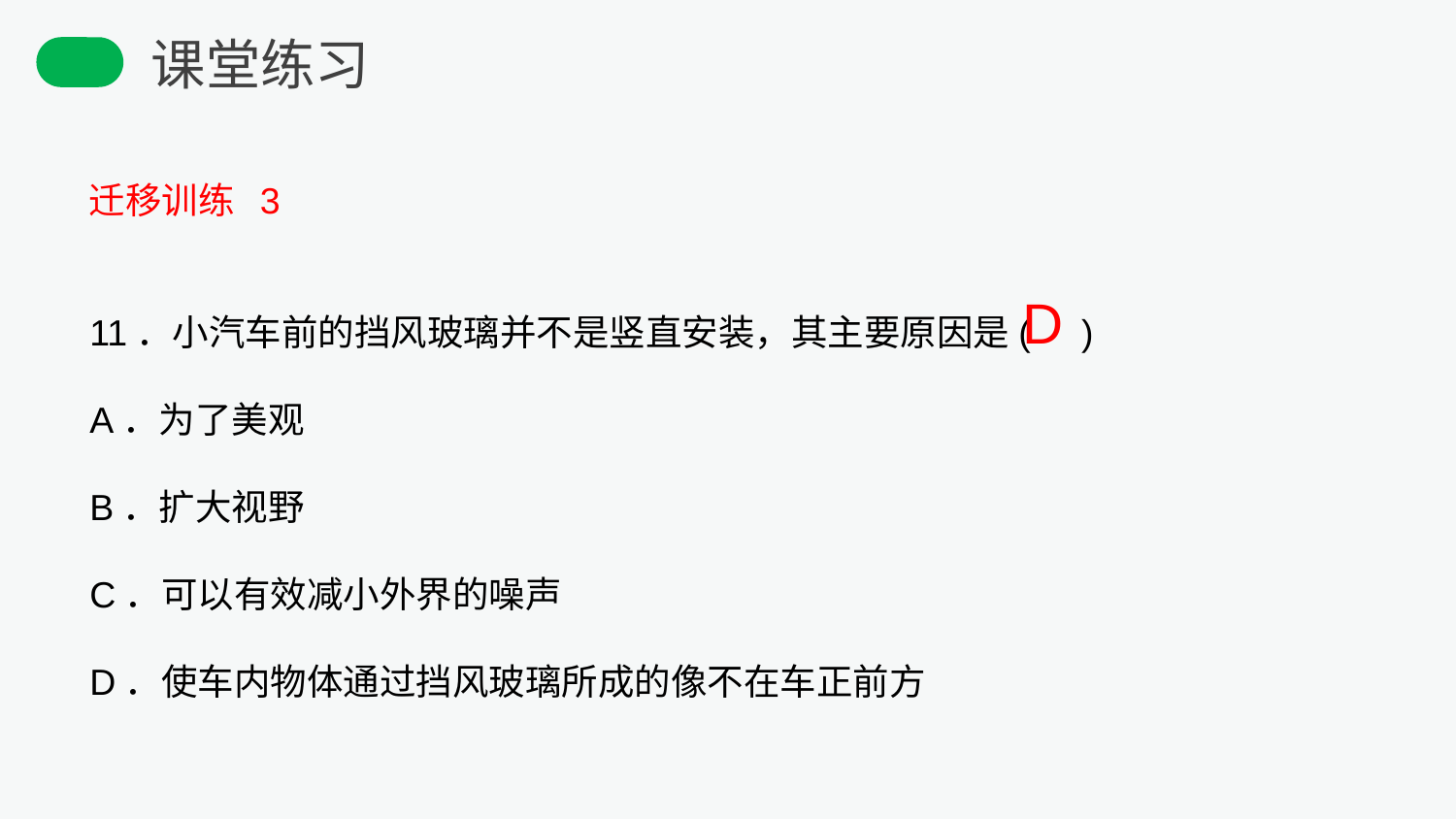

课堂练习
迁移训练  3
11．小汽车前的挡风玻璃并不是竖直安装，其主要原因是(     )
A．为了美观
B．扩大视野
C．可以有效减小外界的噪声
D．使车内物体通过挡风玻璃所成的像不在车正前方
D